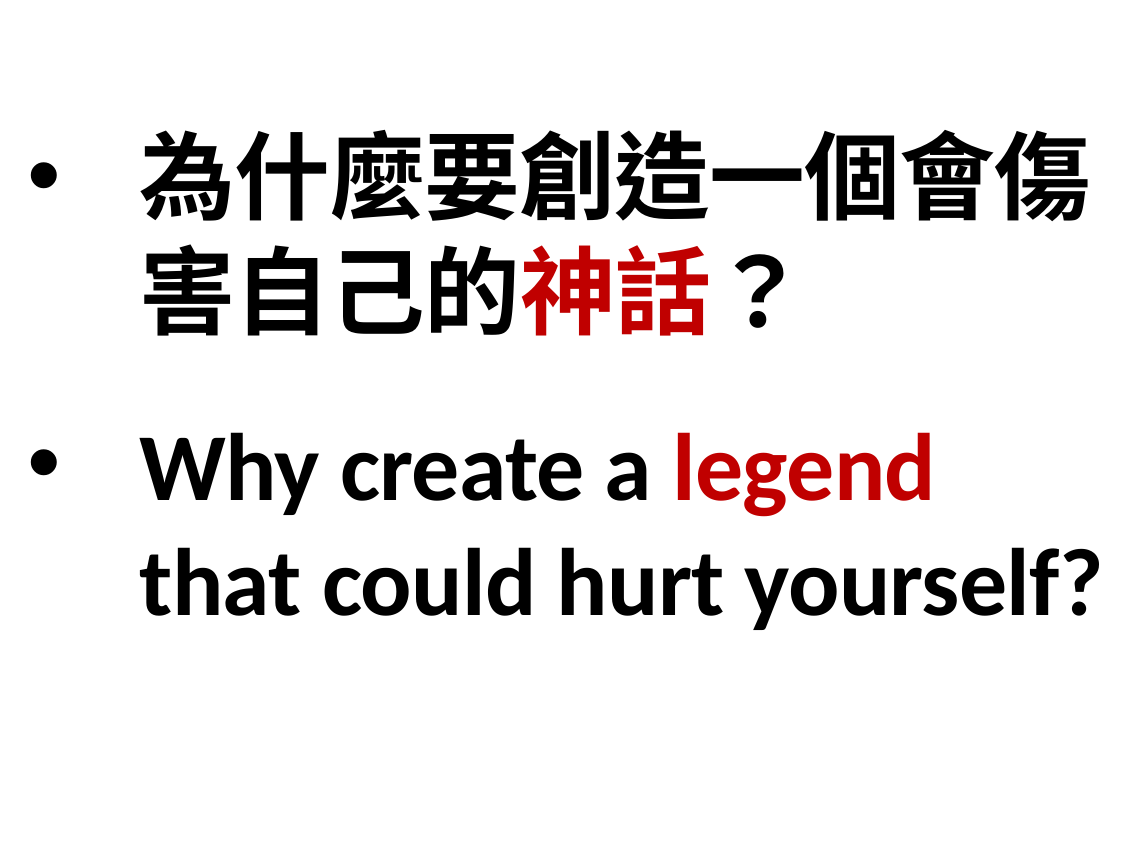

為什麼要創造一個會傷害自己的神話？

Why create a legend that could hurt yourself?